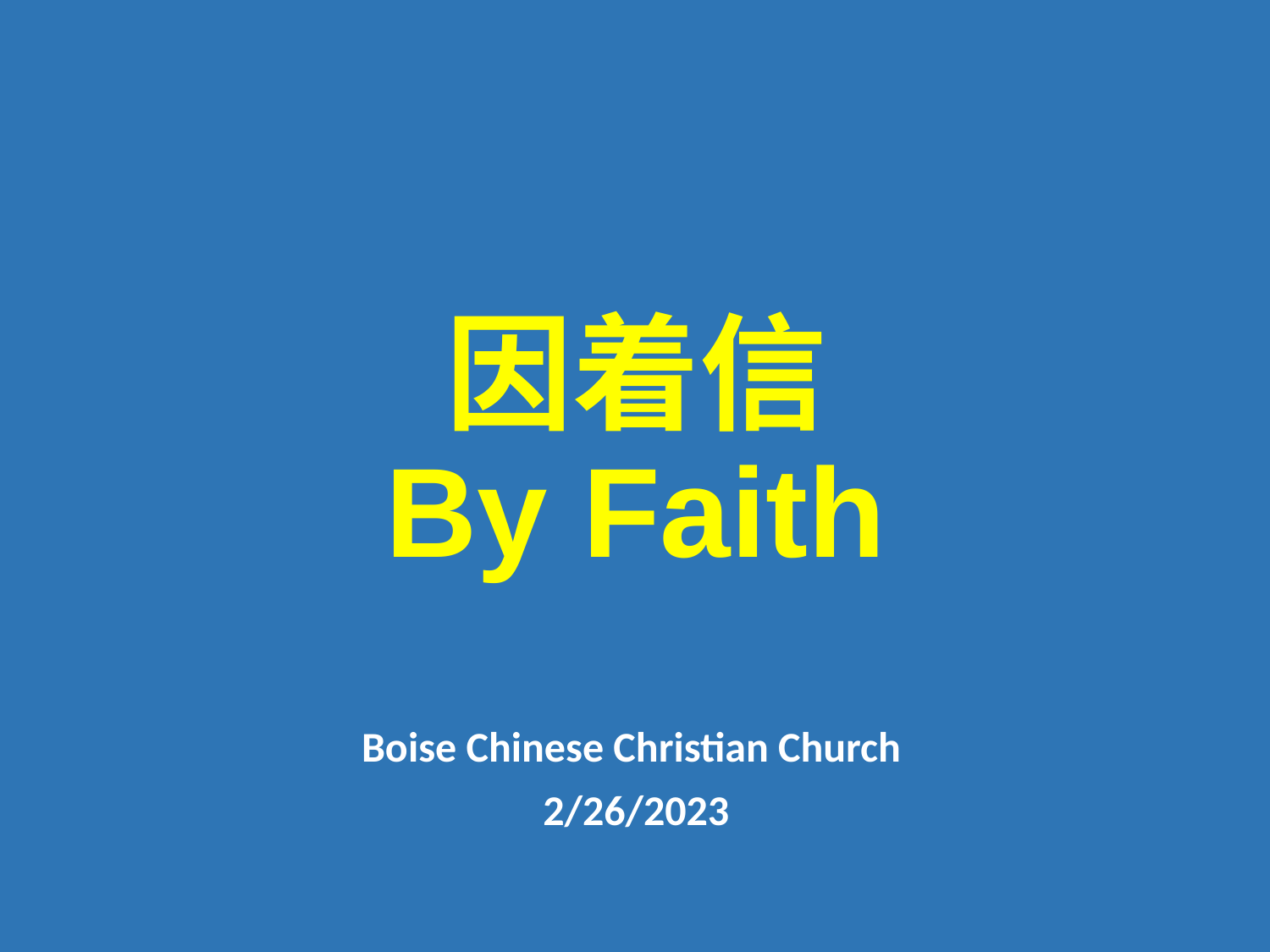

# 因着信 By Faith
Boise Chinese Christian Church
2/26/2023